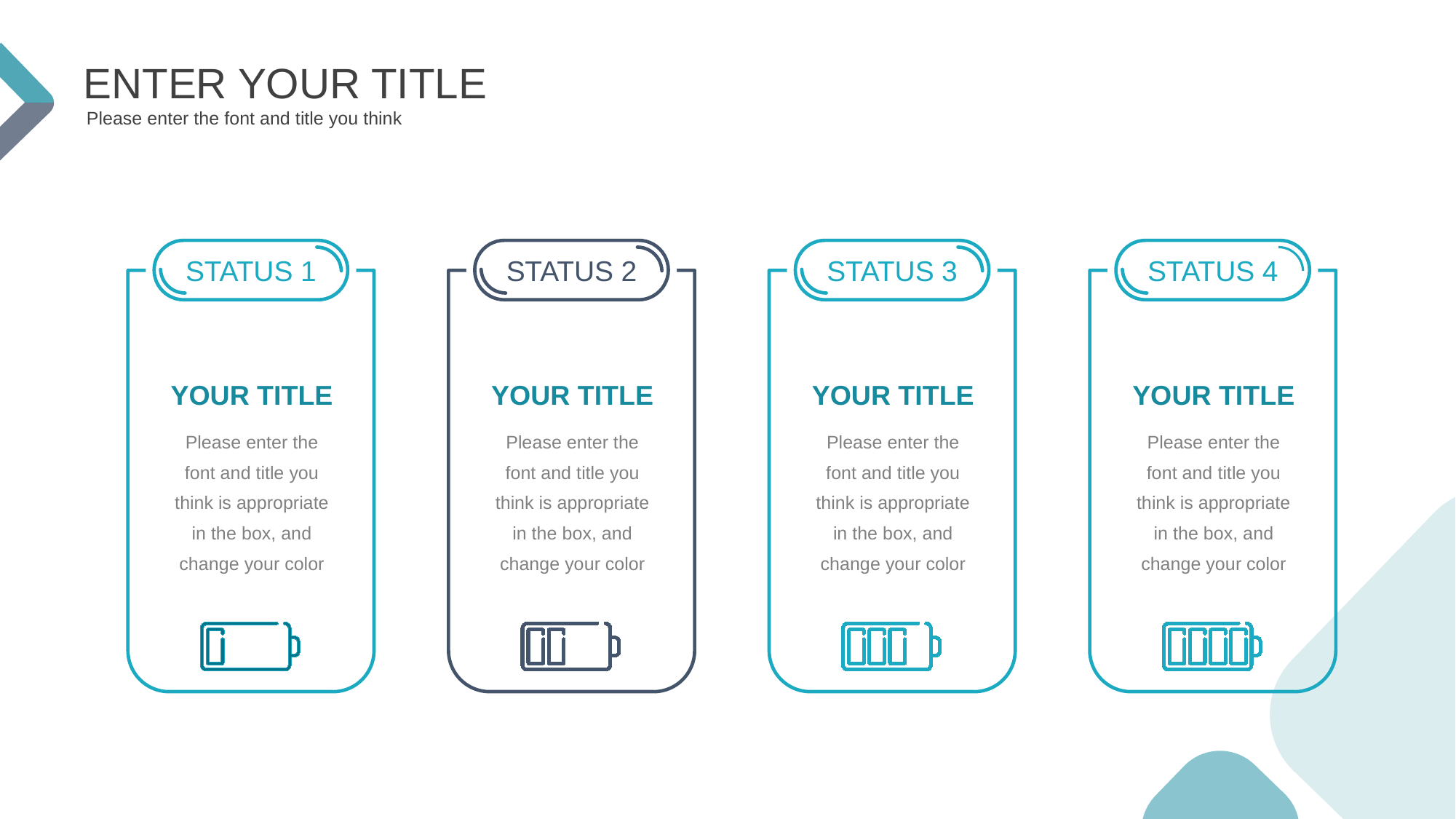

ENTER YOUR TITLE
Please enter the font and title you think

STATUS 1

YOUR TITLE
Please enter the font and title you think is appropriate in the box, and change your color

STATUS 2

YOUR TITLE
Please enter the font and title you think is appropriate in the box, and change your color

STATUS 3

YOUR TITLE
Please enter the font and title you think is appropriate in the box, and change your color

STATUS 4

YOUR TITLE
Please enter the font and title you think is appropriate in the box, and change your color

PPT模板 http://www.1ppt.com/moban/